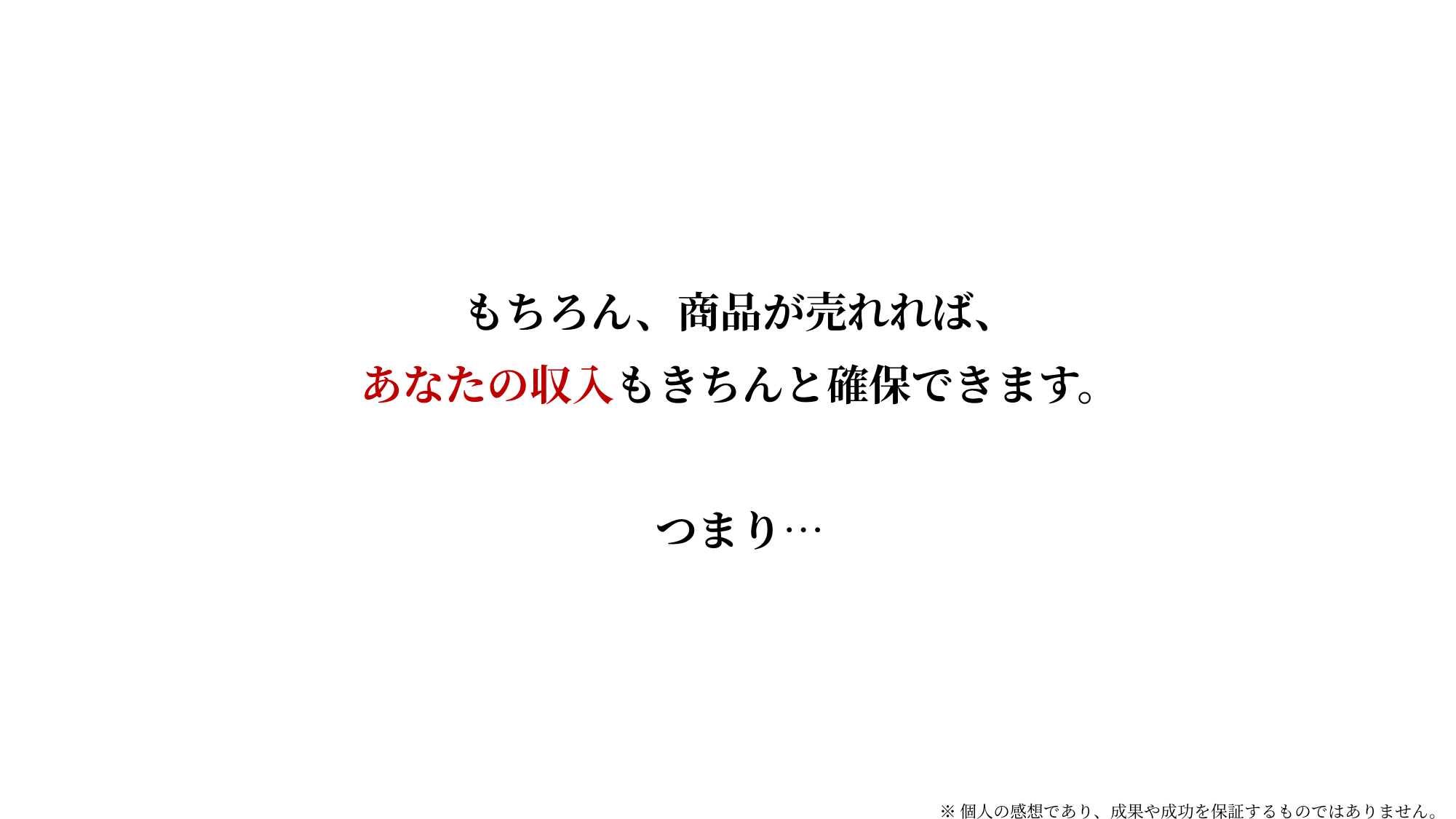

もちろん、商品が売れれば、
あなたの収入もきちんと確保できます。

つまり…
※個人の感想であり、成果や成功を保証するものではありません。